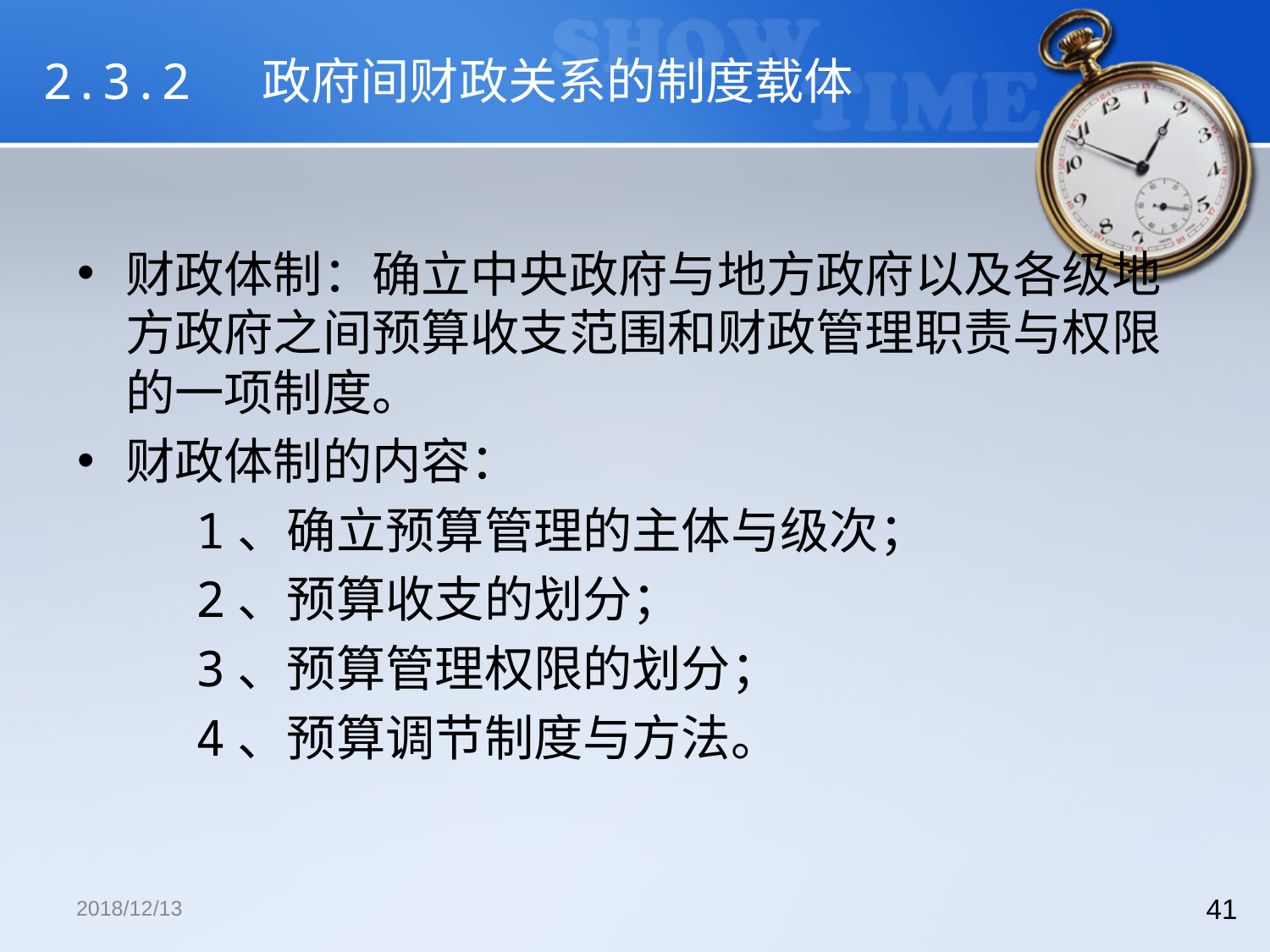

# 2.3.2  政府间财政关系的制度载体
财政体制：确立中央政府与地方政府以及各级地方政府之间预算收支范围和财政管理职责与权限的一项制度。
财政体制的内容：
    1、确立预算管理的主体与级次；
    2、预算收支的划分；
    3、预算管理权限的划分；
    4、预算调节制度与方法。
2018/12/13
41